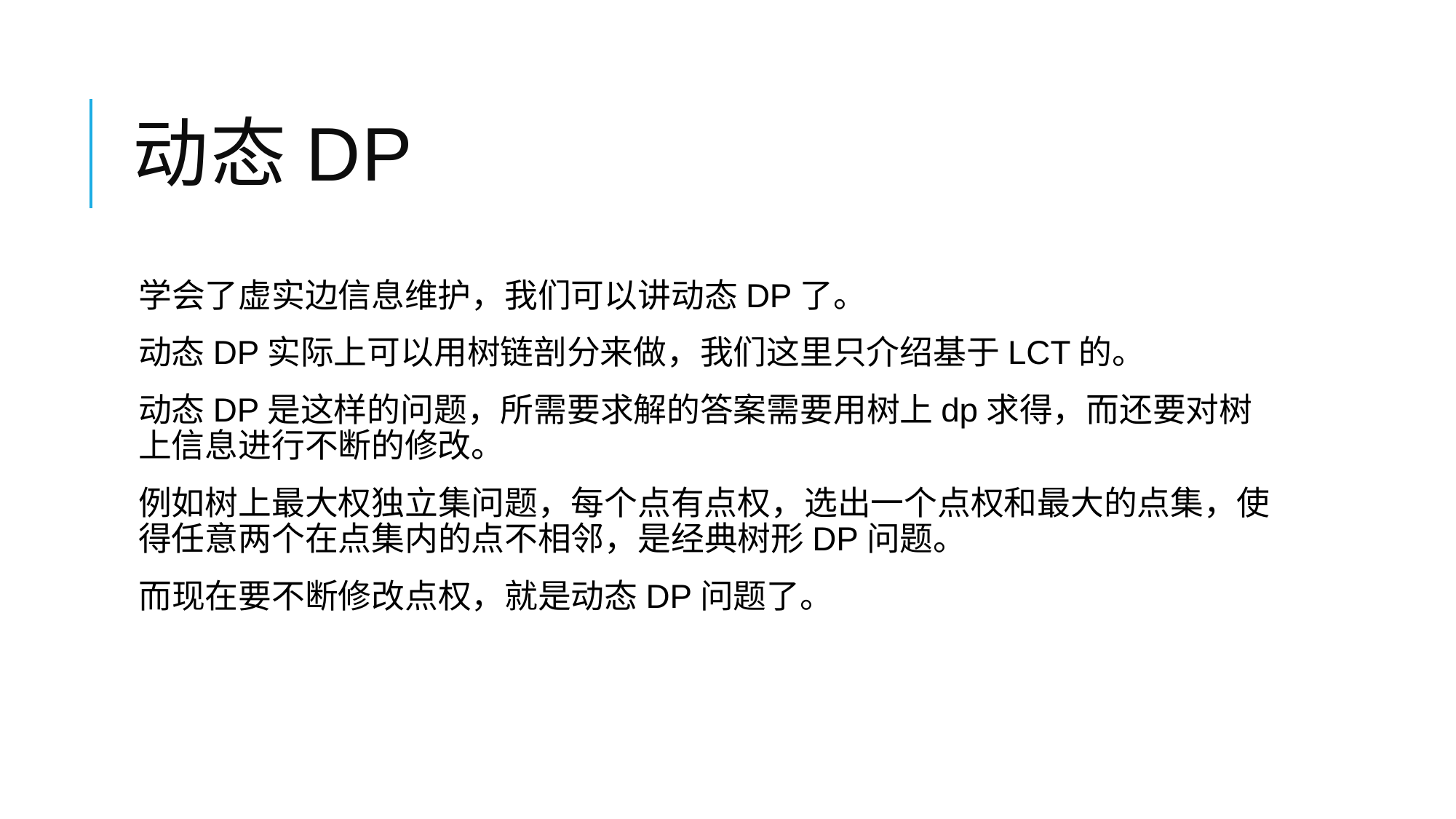

# 动态DP
学会了虚实边信息维护，我们可以讲动态DP了。
动态DP实际上可以用树链剖分来做，我们这里只介绍基于LCT的。
动态DP是这样的问题，所需要求解的答案需要用树上dp求得，而还要对树上信息进行不断的修改。
例如树上最大权独立集问题，每个点有点权，选出一个点权和最大的点集，使得任意两个在点集内的点不相邻，是经典树形DP问题。
而现在要不断修改点权，就是动态DP问题了。